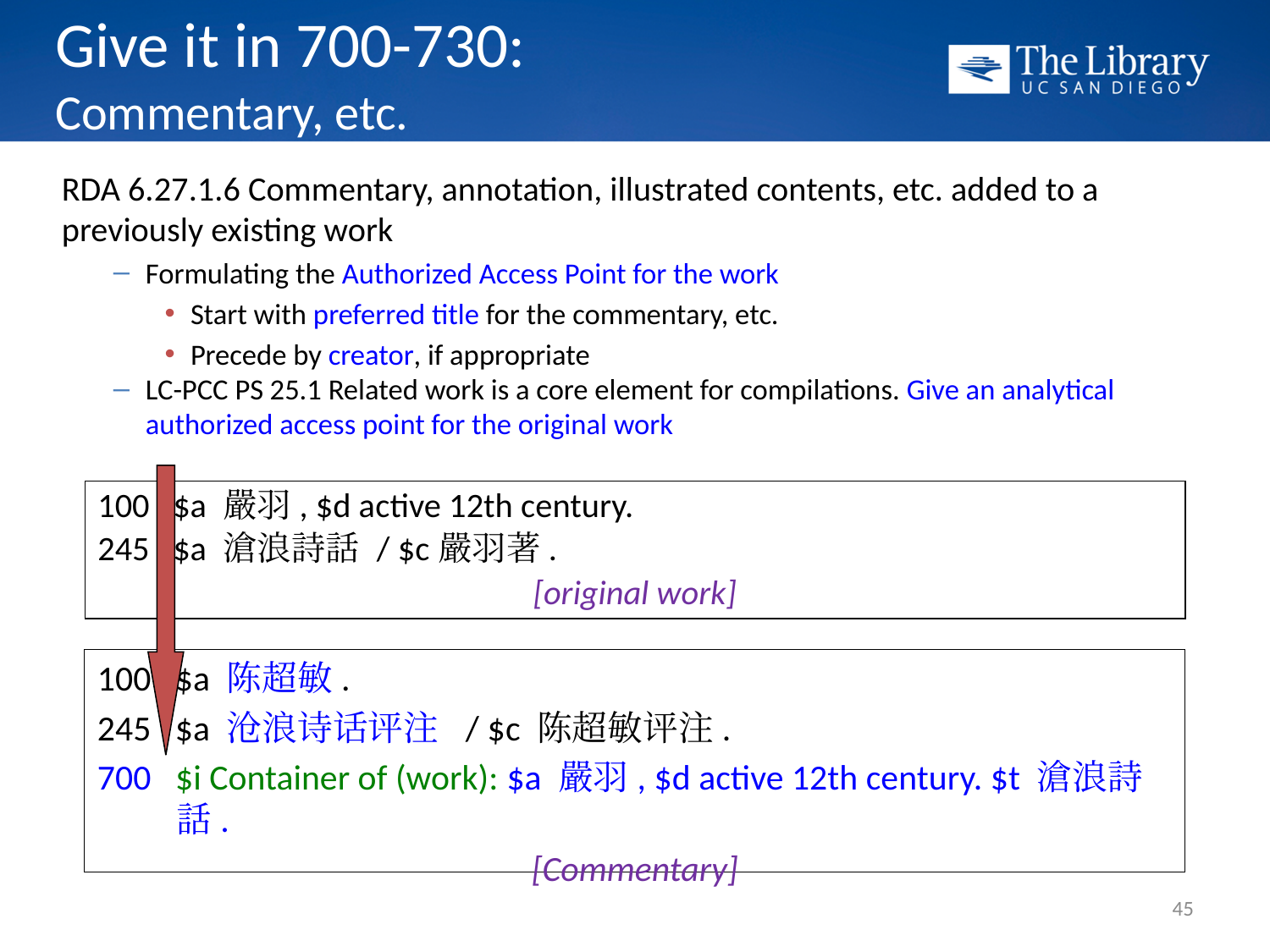

# Give it in 700-730: Commentary, etc.
RDA 6.27.1.6 Commentary, annotation, illustrated contents, etc. added to a previously existing work
Formulating the Authorized Access Point for the work
Start with preferred title for the commentary, etc.
Precede by creator, if appropriate
LC-PCC PS 25.1 Related work is a core element for compilations. Give an analytical authorized access point for the original work

100   $a 嚴羽, $d active 12th century.
245   $a 滄浪詩話 / $c嚴羽著.
[original work]
100   $a 陈超敏.
245   $a 沧浪诗话评注  / $c 陈超敏评注.
700   $i Container of (work): $a 嚴羽, $d active 12th century. $t 滄浪詩話.
[Commentary]
45